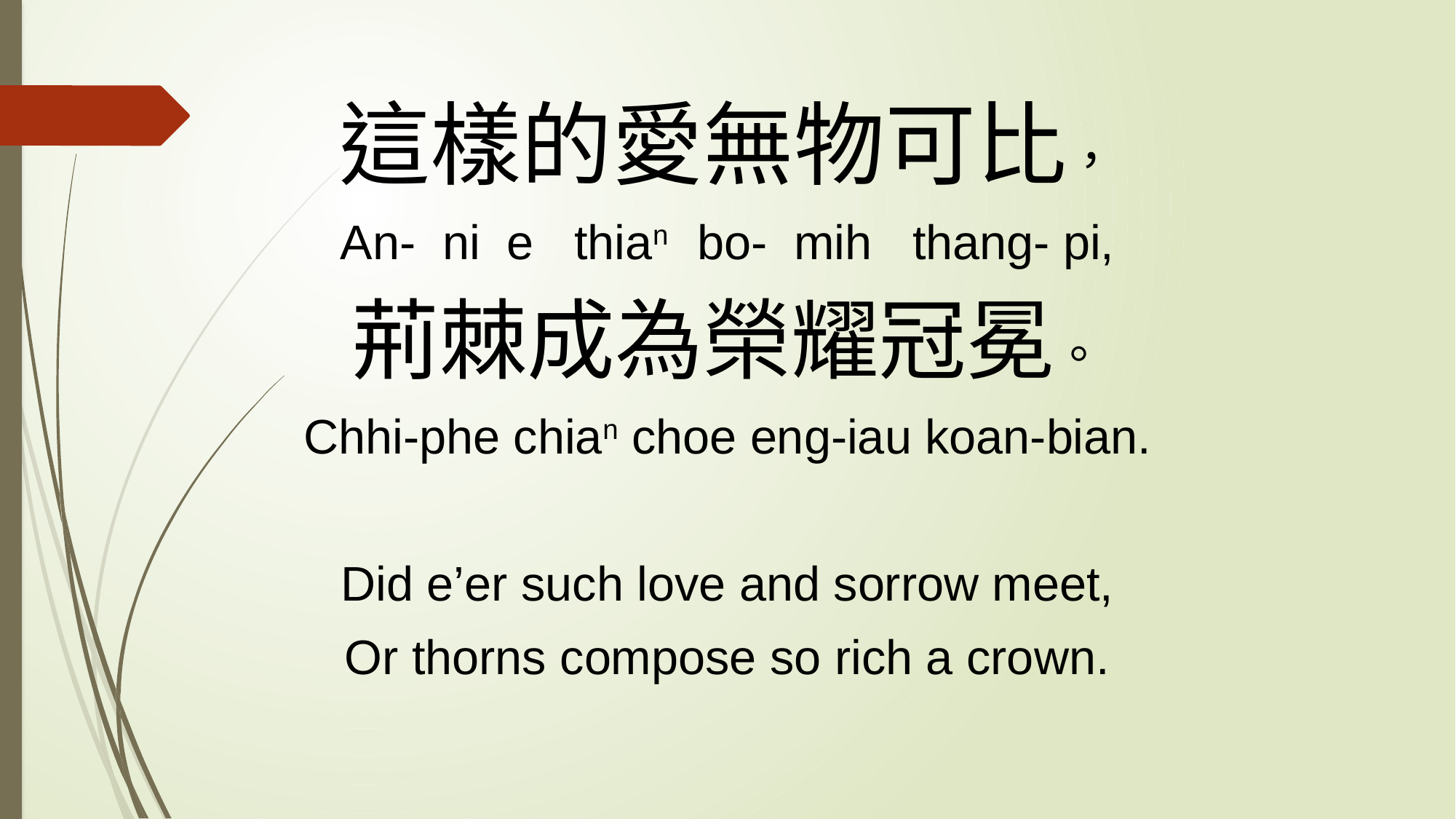

這樣的愛無物可比，
An-  ni  e   thian   bo-  mih   thang- pi,
荊棘成為榮耀冠冕。
Chhi-phe chian choe eng-iau koan-bian.

Did e’er such love and sorrow meet,
Or thorns compose so rich a crown.